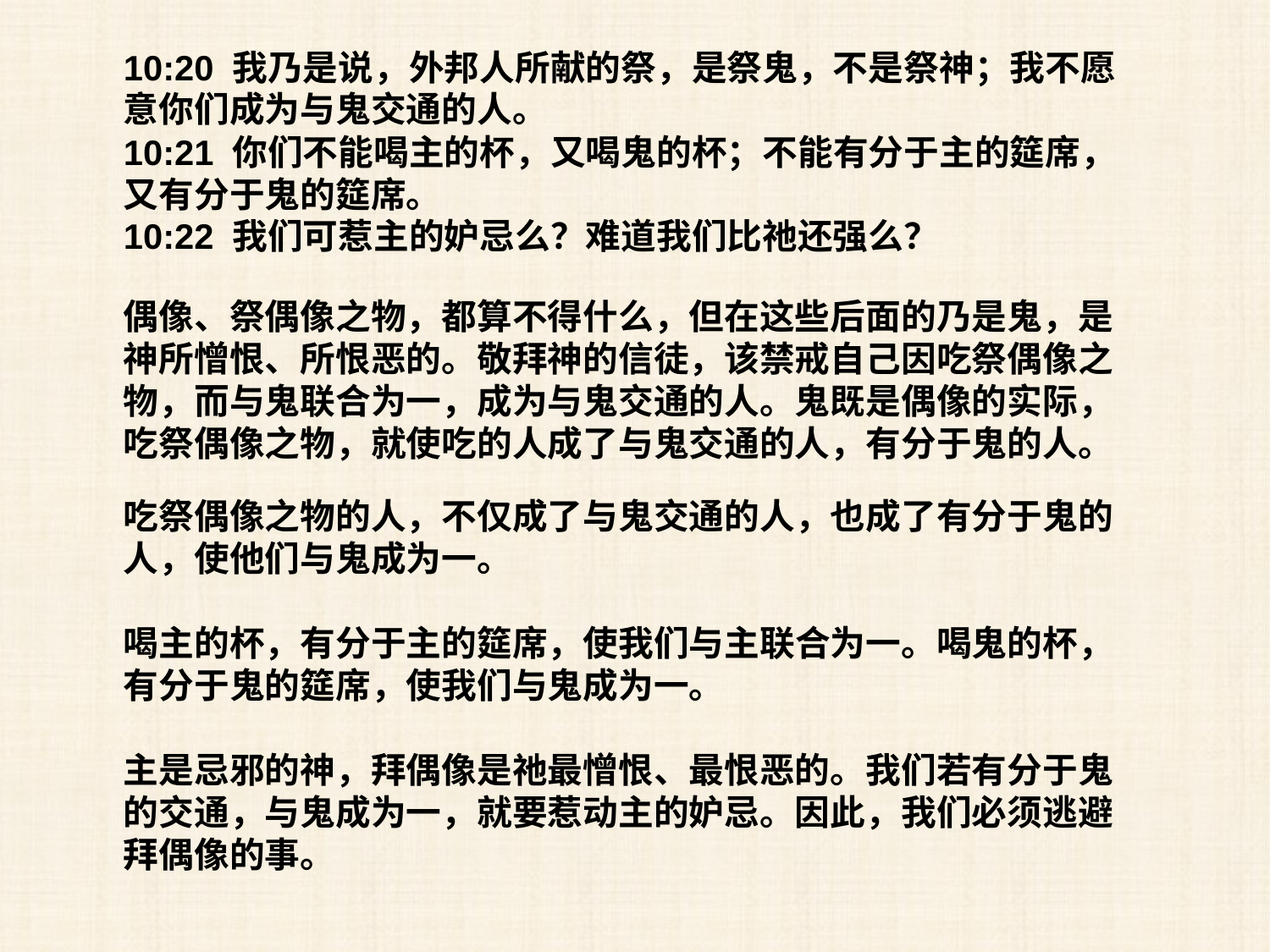

10:20 我乃是说，外邦人所献的祭，是祭鬼，不是祭神；我不愿意你们成为与鬼交通的人。
10:21 你们不能喝主的杯，又喝鬼的杯；不能有分于主的筵席，又有分于鬼的筵席。
10:22 我们可惹主的妒忌么？难道我们比祂还强么？
偶像、祭偶像之物，都算不得什么，但在这些后面的乃是鬼，是神所憎恨、所恨恶的。敬拜神的信徒，该禁戒自己因吃祭偶像之物，而与鬼联合为一，成为与鬼交通的人。鬼既是偶像的实际，吃祭偶像之物，就使吃的人成了与鬼交通的人，有分于鬼的人。
吃祭偶像之物的人，不仅成了与鬼交通的人，也成了有分于鬼的人，使他们与鬼成为一。
喝主的杯，有分于主的筵席，使我们与主联合为一。喝鬼的杯，有分于鬼的筵席，使我们与鬼成为一。
主是忌邪的神，拜偶像是祂最憎恨、最恨恶的。我们若有分于鬼的交通，与鬼成为一，就要惹动主的妒忌。因此，我们必须逃避拜偶像的事。